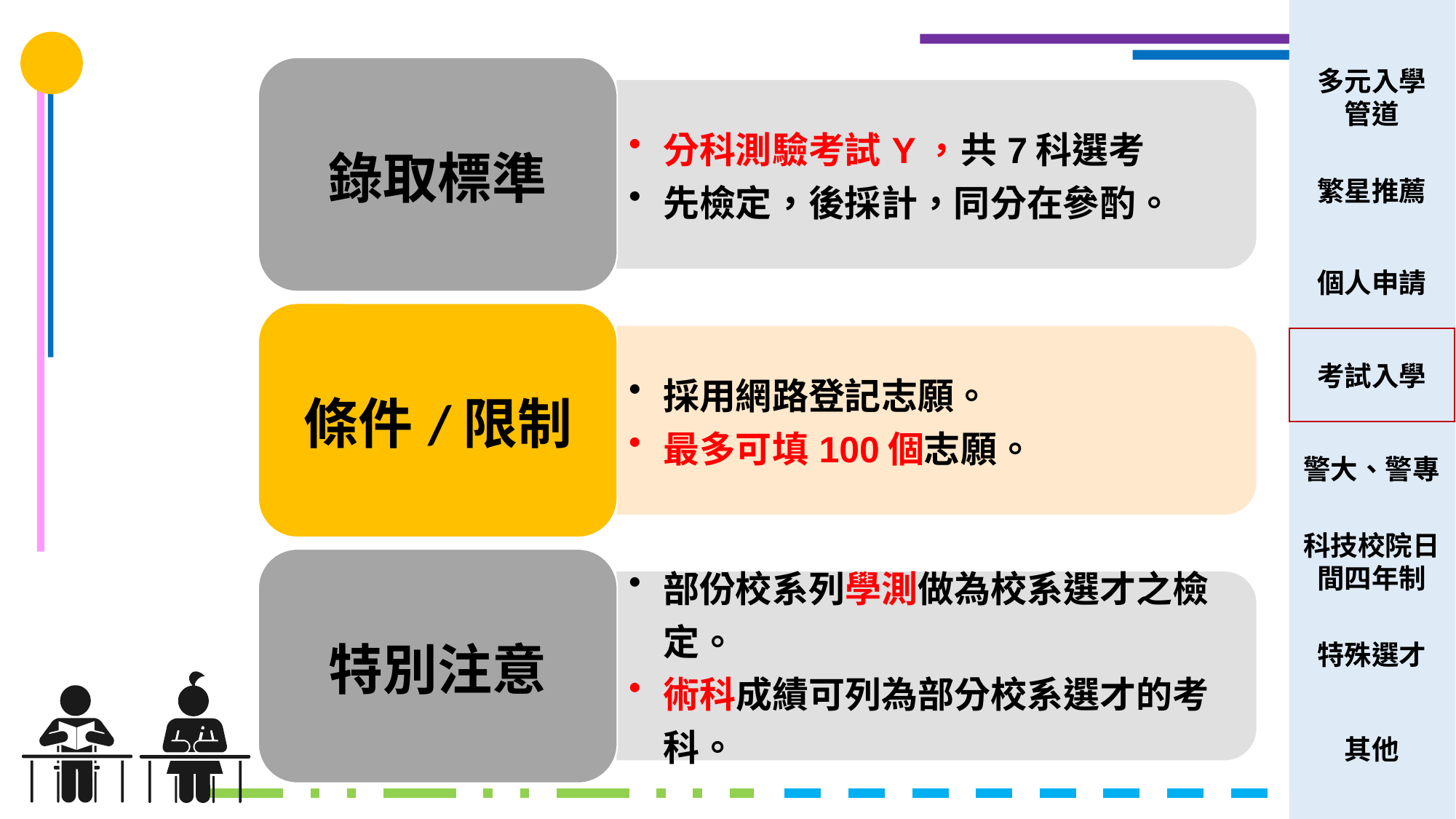

錄取標準
分科測驗考試Y，共7科選考
條件/限制
採用網路登記志願。
特別注意
最多可填100個志願。
術科成績可列為部分校系選才的考科。
先檢定，後採計，同分在參酌。